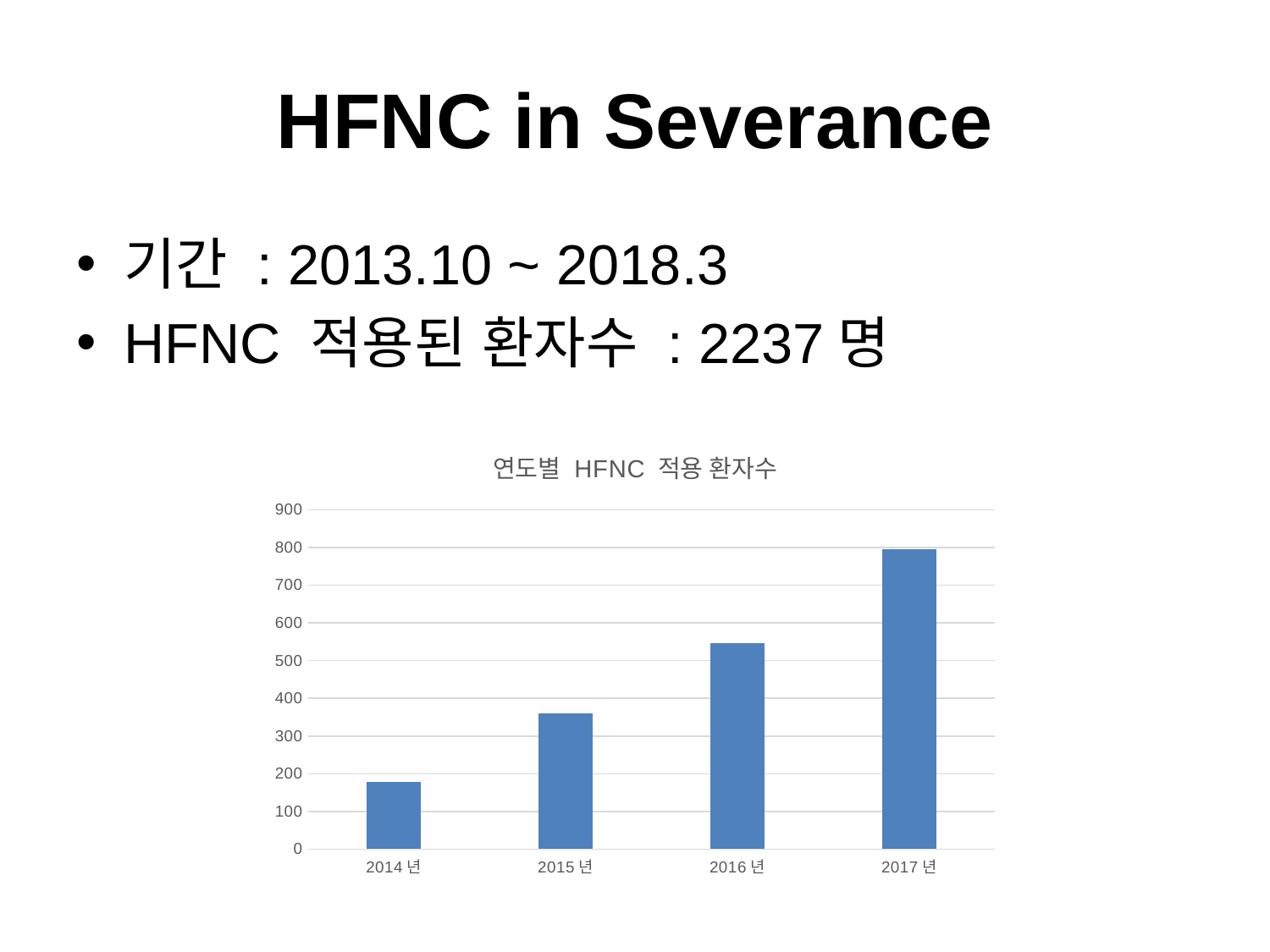

# HFNC in Severance
기간 : 2013.10 ~ 2018.3
HFNC 적용된 환자수 : 2237명

### Chart: 연도별 HFNC 적용 환자수

| Category |  |
|---|---|
| 2014년 | 179.0 |
| 2015년 | 359.0 |
| 2016년 | 546.0 |
| 2017년 | 796.0 |